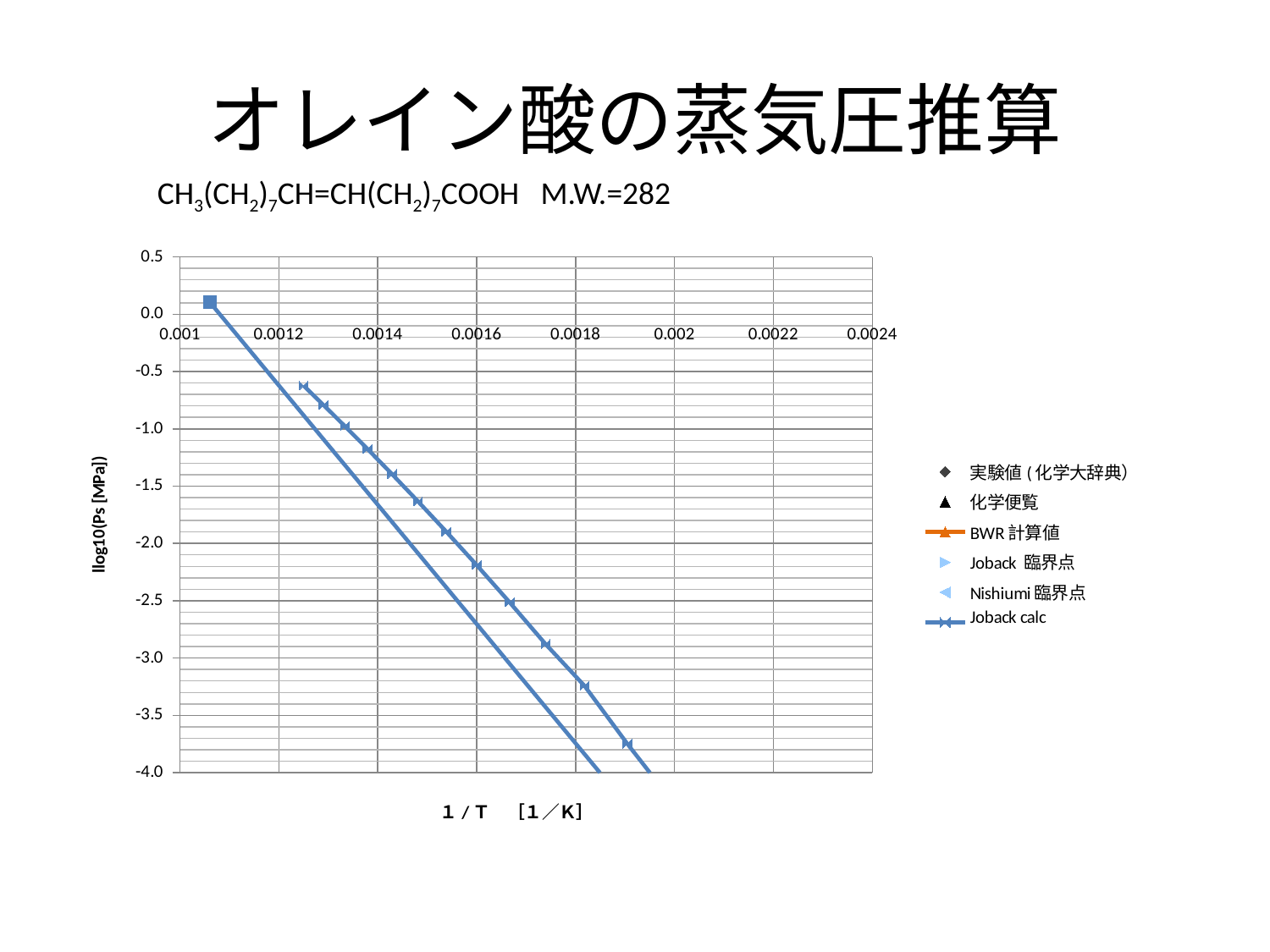

# オレイン酸の蒸気圧推算
CH3(CH2)7CH=CH(CH2)7COOH   M.W.=282

### Chart

| Category |  |  |  |  |  |  |
|---|---|---|---|---|---|---|